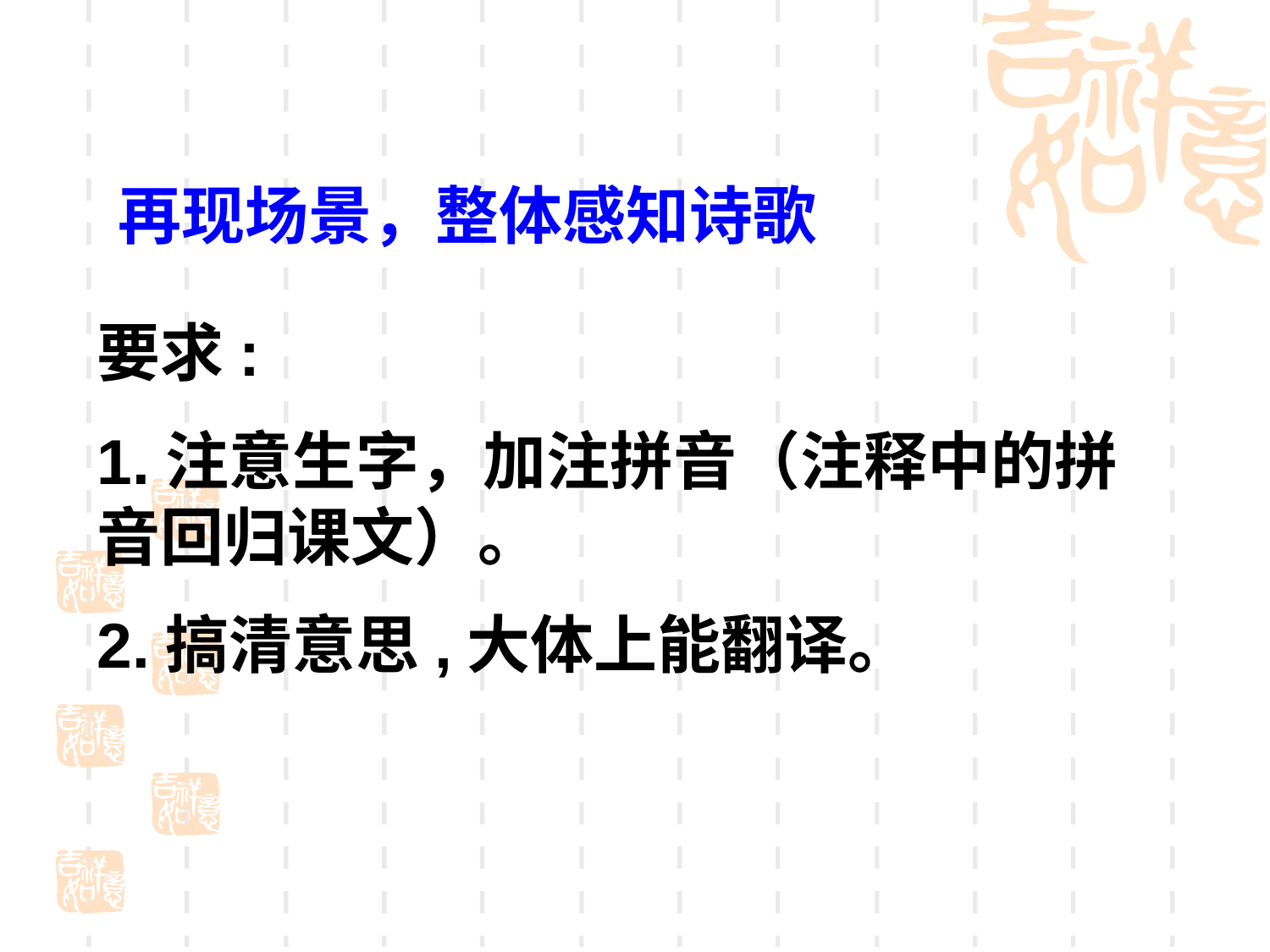

再现场景，整体感知诗歌
要求:
1.注意生字，加注拼音（注释中的拼音回归课文）。
2.搞清意思,大体上能翻译。